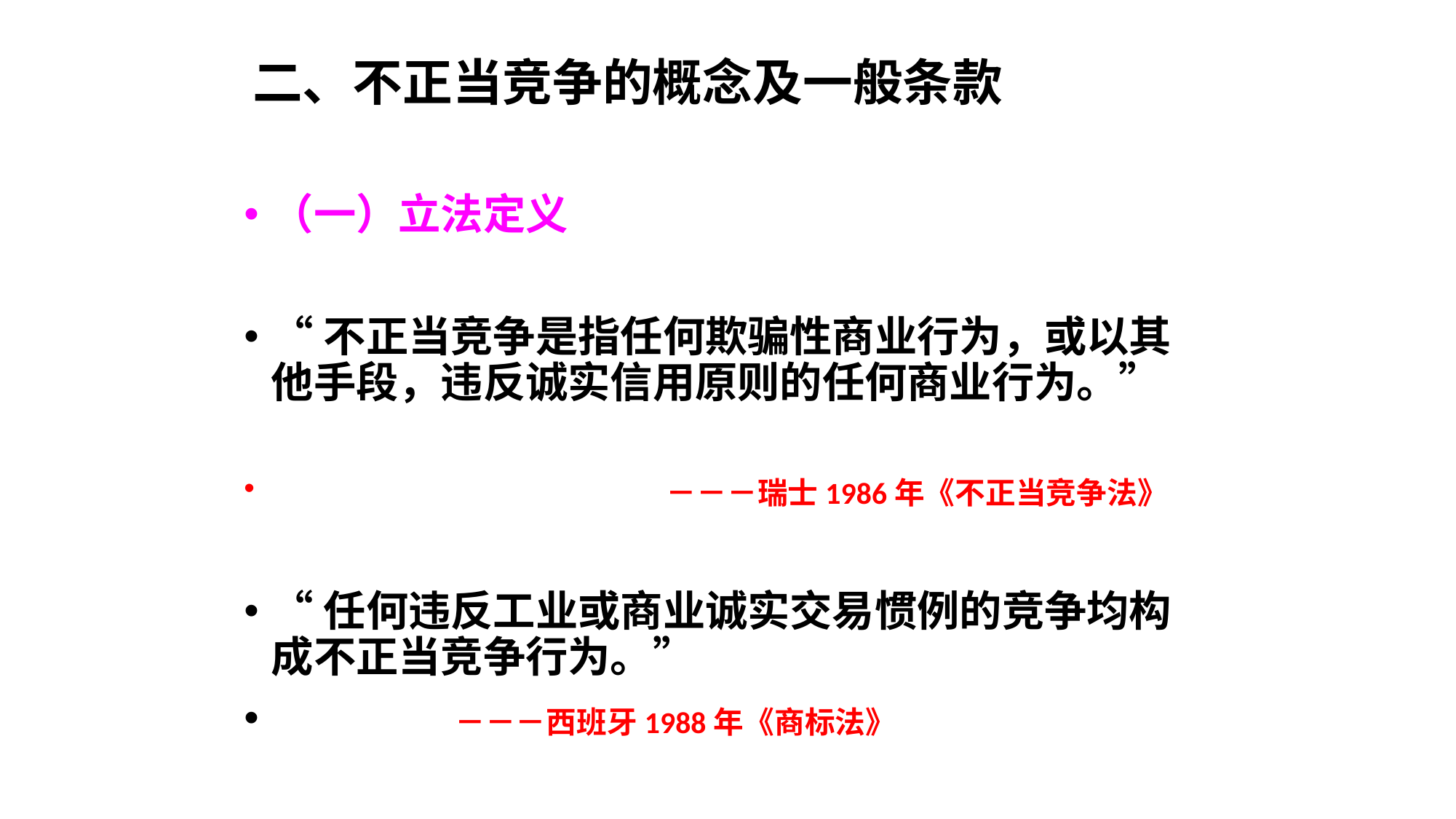

# 二、不正当竞争的概念及一般条款
（一）立法定义

“不正当竞争是指任何欺骗性商业行为，或以其他手段，违反诚实信用原则的任何商业行为。”
　　　　　　　　　　　　　－－－瑞士1986年《不正当竞争法》

“任何违反工业或商业诚实交易惯例的竞争均构成不正当竞争行为。”
                  －－－西班牙1988年《商标法》